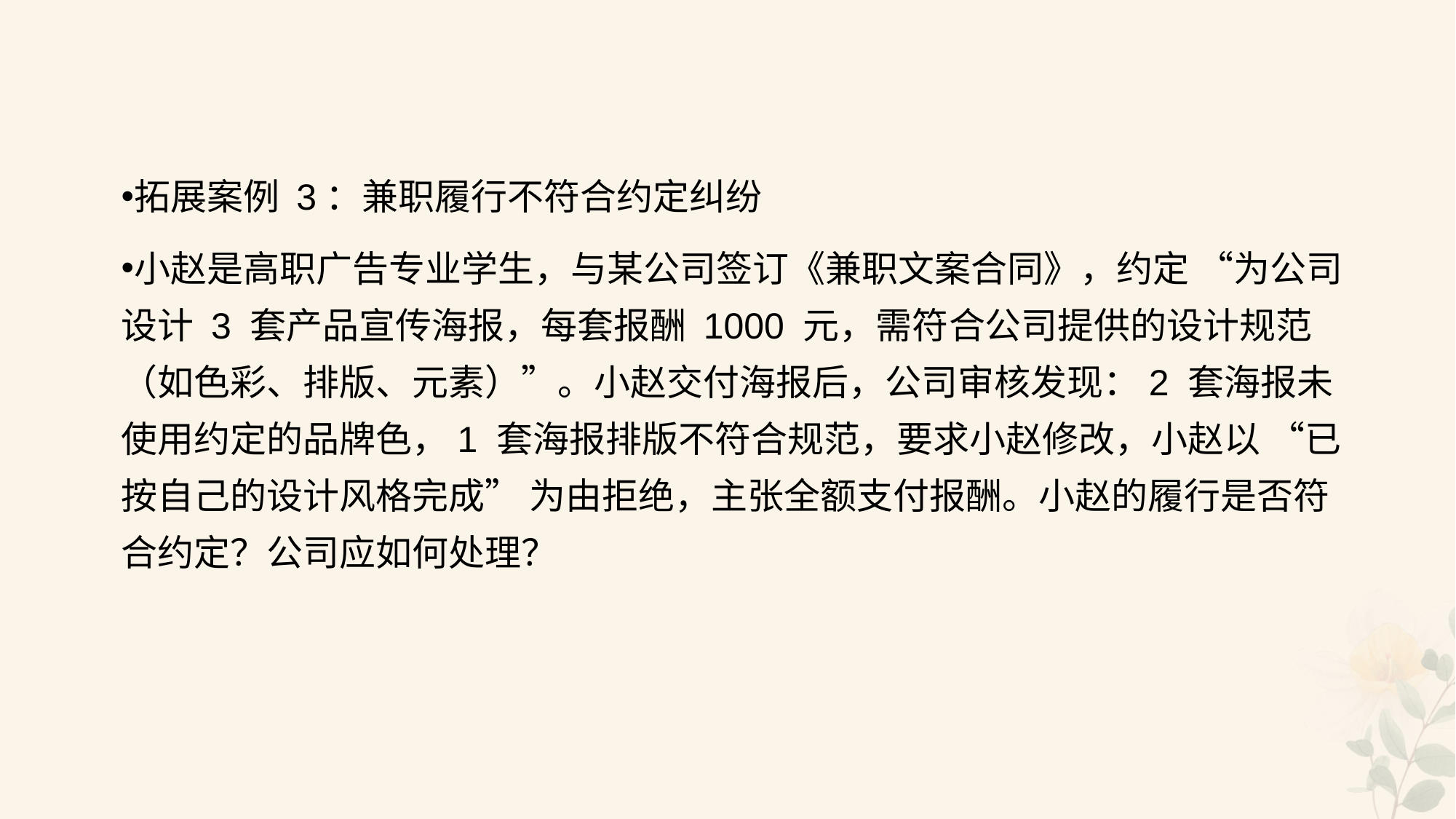

#
拓展案例 3：兼职履行不符合约定纠纷
小赵是高职广告专业学生，与某公司签订《兼职文案合同》，约定 “为公司设计 3 套产品宣传海报，每套报酬 1000 元，需符合公司提供的设计规范（如色彩、排版、元素）”。小赵交付海报后，公司审核发现：2 套海报未使用约定的品牌色，1 套海报排版不符合规范，要求小赵修改，小赵以 “已按自己的设计风格完成” 为由拒绝，主张全额支付报酬。小赵的履行是否符合约定？公司应如何处理？